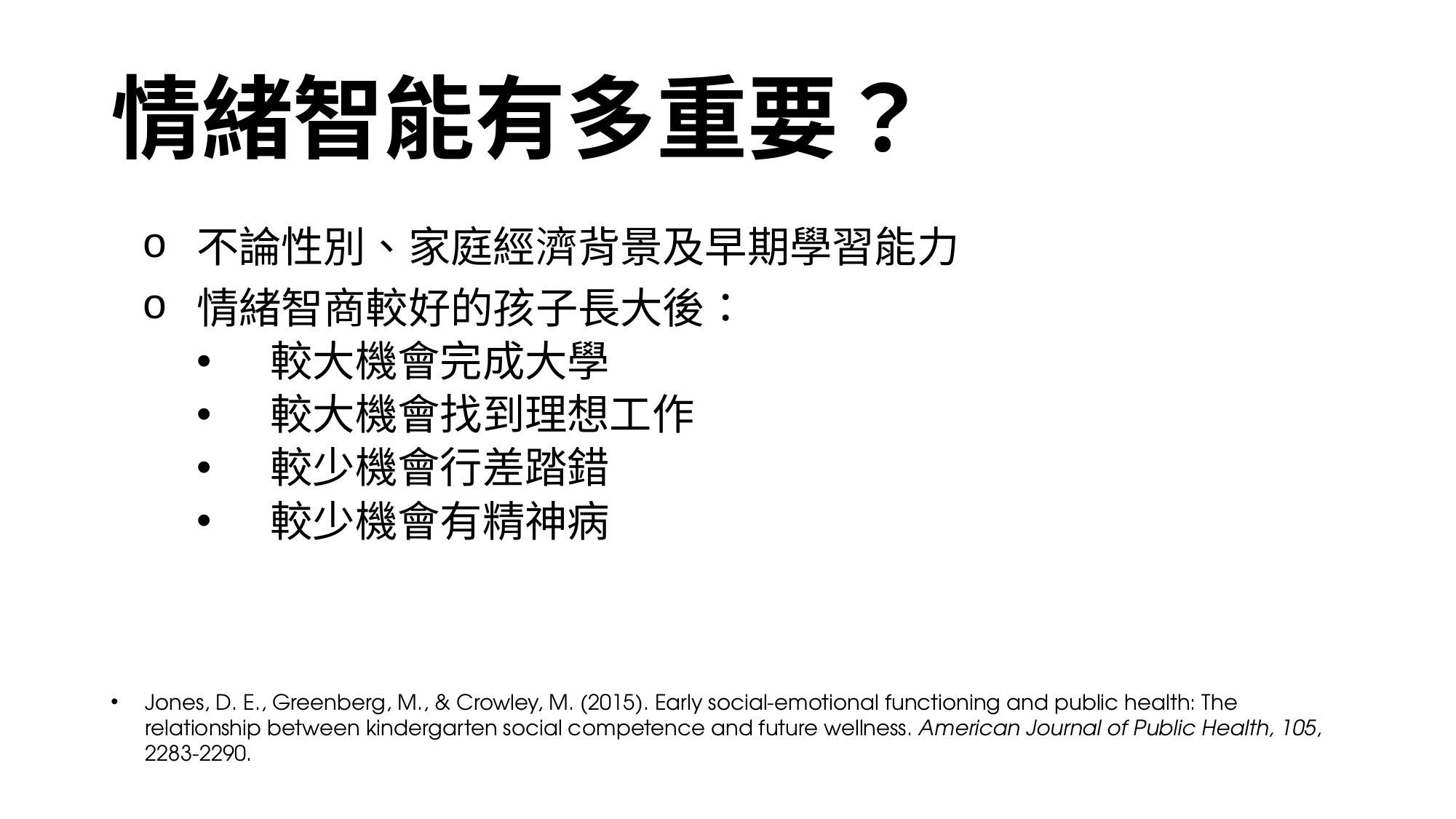

# 情緒智能有多重要？
不論性別、家庭經濟背景及早期學習能力
情緒智商較好的孩子長大後：
 較大機會完成大學
 較大機會找到理想工作
 較少機會行差踏錯
 較少機會有精神病
Jones, D. E., Greenberg, M., & Crowley, M. (2015). Early social-emotional functioning and public health: The relationship between kindergarten social competence and future wellness. American Journal of Public Health, 105, 2283-2290.